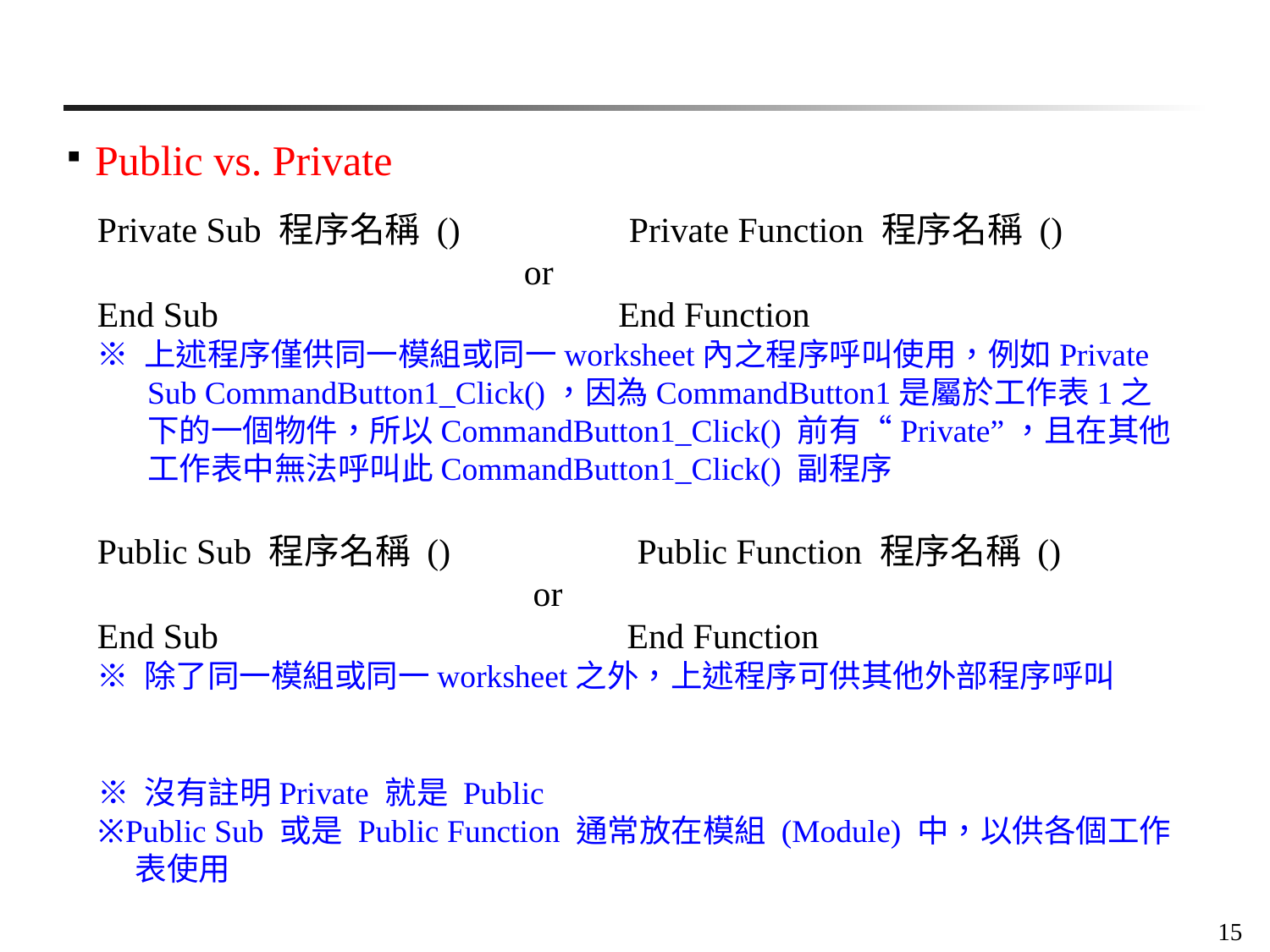

Public vs. Private

Private Sub 程序名稱 ()                   Private Function 程序名稱 ()
                                                or
End Sub                                             End Function
※ 上述程序僅供同一模組或同一worksheet內之程序呼叫使用，例如Private Sub CommandButton1_Click()，因為CommandButton1是屬於工作表1之下的一個物件，所以CommandButton1_Click() 前有“Private”，且在其他工作表中無法呼叫此CommandButton1_Click() 副程序

Public Sub 程序名稱 ()                     Public Function 程序名稱 ()
                                                 or
End Sub                                              End Function
※ 除了同一模組或同一worksheet之外，上述程序可供其他外部程序呼叫
※ 沒有註明Private 就是 Public
※ Public Sub 或是 Public Function 通常放在模組 (Module) 中，以供各個工作表使用
15